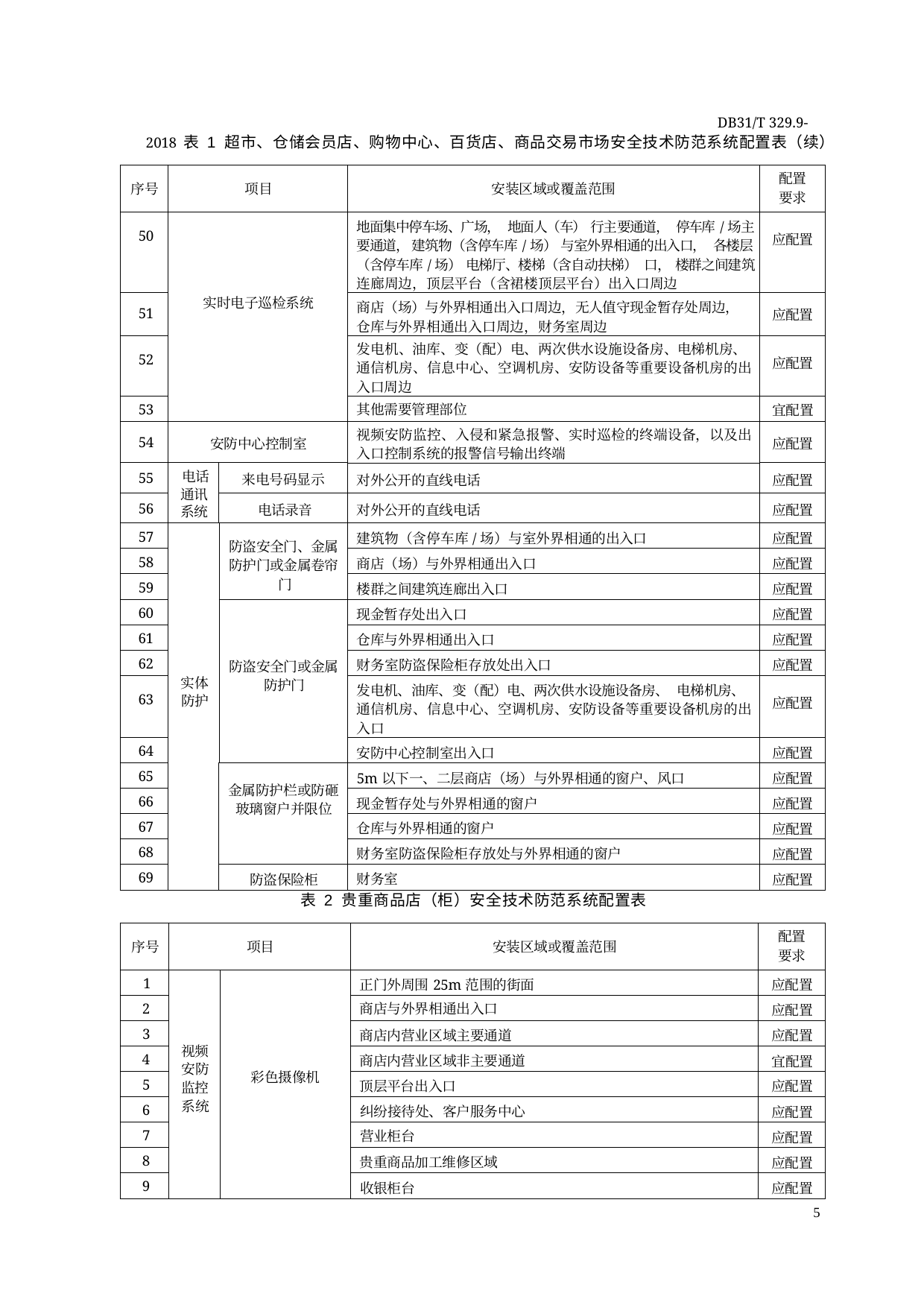

DB31/T 329.9-2018 表 1 超市、仓储会员店、购物中心、百货店、商品交易市场安全技术防范系统配置表（续）
| 序号 | 项目 |  | 安装区域或覆盖范围 | 配置 要求 |
| --- | --- | --- | --- | --- |
| 50 | 实时电子巡检系统 |  | 地面集中停车场、广场， 地面人（车） 行主要通道， 停车库/场主 要通道， 建筑物（含停车库/场） 与室外界相通的出入口， 各楼层 （含停车库/场） 电梯厅、楼梯（含自动扶梯） 口， 楼群之间建筑 连廊周边，顶层平台（含裙楼顶层平台）出入口周边 | 应配置 |
| 51 |  |  | 商店（场）与外界相通出入口周边，无人值守现金暂存处周边， 仓库与外界相通出入口周边，财务室周边 | 应配置 |
| 52 |  |  | 发电机、油库、变（配）电、两次供水设施设备房、电梯机房、 通信机房、信息中心、空调机房、安防设备等重要设备机房的出 入口周边 | 应配置 |
| 53 |  |  | 其他需要管理部位 | 宜配置 |
| 54 | 安防中心控制室 |  | 视频安防监控、入侵和紧急报警、实时巡检的终端设备，以及出 入口控制系统的报警信号输出终端 | 应配置 |
| 55 | 电话 通讯 系统 | 来电号码显示 | 对外公开的直线电话 | 应配置 |
| 56 |  | 电话录音 | 对外公开的直线电话 | 应配置 |
| 57 | 实体 防护 | 防盗安全门、金属 防护门或金属卷帘 门 | 建筑物（含停车库/场）与室外界相通的出入口 | 应配置 |
| 58 |  |  | 商店（场）与外界相通出入口 | 应配置 |
| 59 |  |  | 楼群之间建筑连廊出入口 | 应配置 |
| 60 |  | 防盗安全门或金属 防护门 | 现金暂存处出入口 | 应配置 |
| 61 |  |  | 仓库与外界相通出入口 | 应配置 |
| 62 |  |  | 财务室防盗保险柜存放处出入口 | 应配置 |
| 63 |  |  | 发电机、油库、变（配）电、两次供水设施设备房、 电梯机房、 通信机房、信息中心、空调机房、安防设备等重要设备机房的出 入口 | 应配置 |
| 64 |  |  | 安防中心控制室出入口 | 应配置 |
| 65 |  | 金属防护栏或防砸 玻璃窗户并限位 | 5m以下一、二层商店（场）与外界相通的窗户、风口 | 应配置 |
| 66 |  |  | 现金暂存处与外界相通的窗户 | 应配置 |
| 67 |  |  | 仓库与外界相通的窗户 | 应配置 |
| 68 |  |  | 财务室防盗保险柜存放处与外界相通的窗户 | 应配置 |
| 69 |  | 防盗保险柜 | 财务室 | 应配置 |

表 2 贵重商品店（柜）安全技术防范系统配置表
| 序号 | 项目 |  | 安装区域或覆盖范围 | 配置 要求 |
| --- | --- | --- | --- | --- |
| 1 | 视频 安防 监控 系统 | 彩色摄像机 | 正门外周围25m范围的街面 | 应配置 |
| 2 |  |  | 商店与外界相通出入口 | 应配置 |
| 3 |  |  | 商店内营业区域主要通道 | 应配置 |
| 4 |  |  | 商店内营业区域非主要通道 | 宜配置 |
| 5 |  |  | 顶层平台出入口 | 应配置 |
| 6 |  |  | 纠纷接待处、客户服务中心 | 应配置 |
| 7 |  |  | 营业柜台 | 应配置 |
| 8 |  |  | 贵重商品加工维修区域 | 应配置 |
| 9 |  |  | 收银柜台 | 应配置 |

5